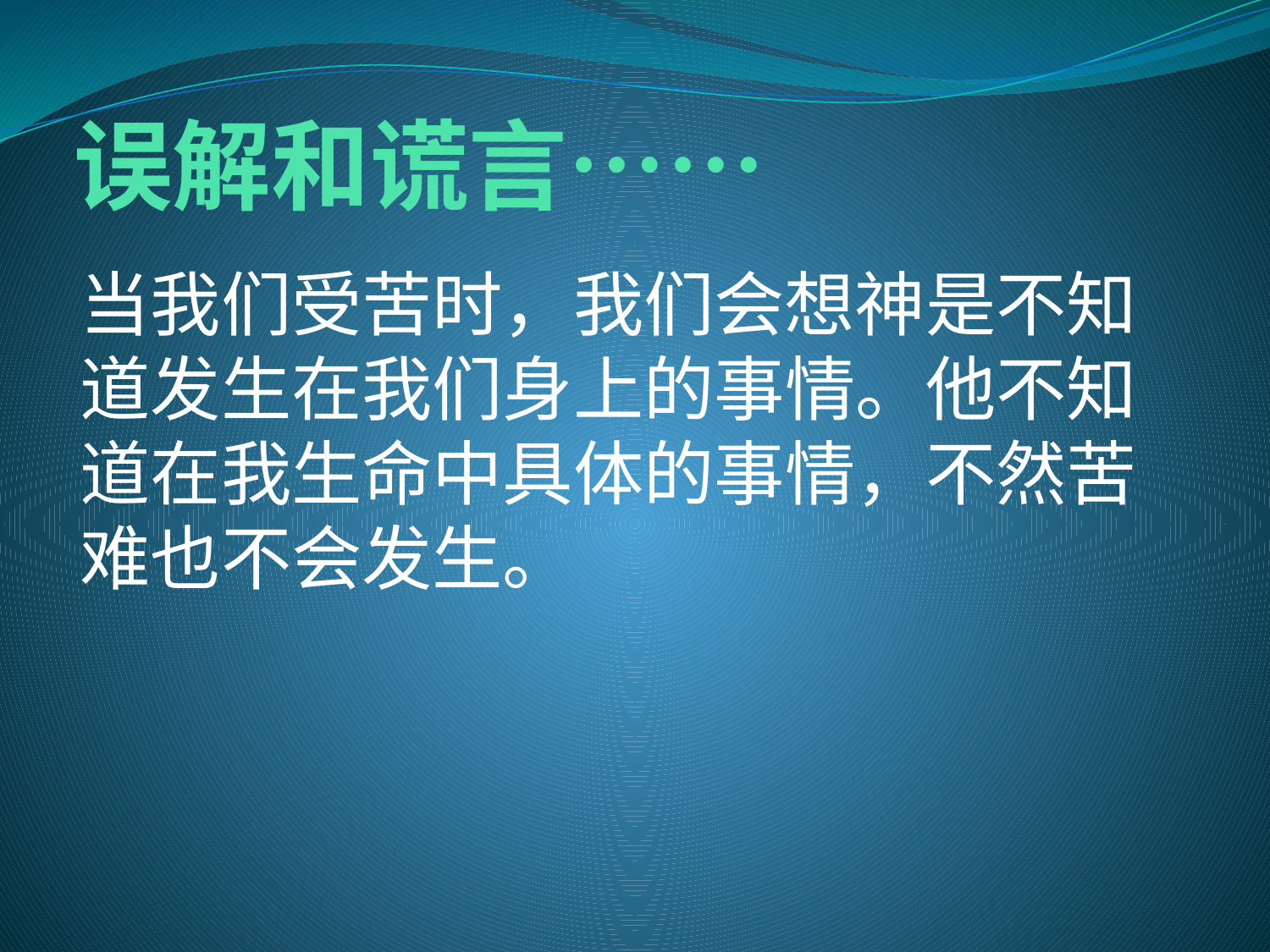

# 误解和谎言……
当我们受苦时，我们会想神是不知道发生在我们身上的事情。他不知道在我生命中具体的事情，不然苦难也不会发生。